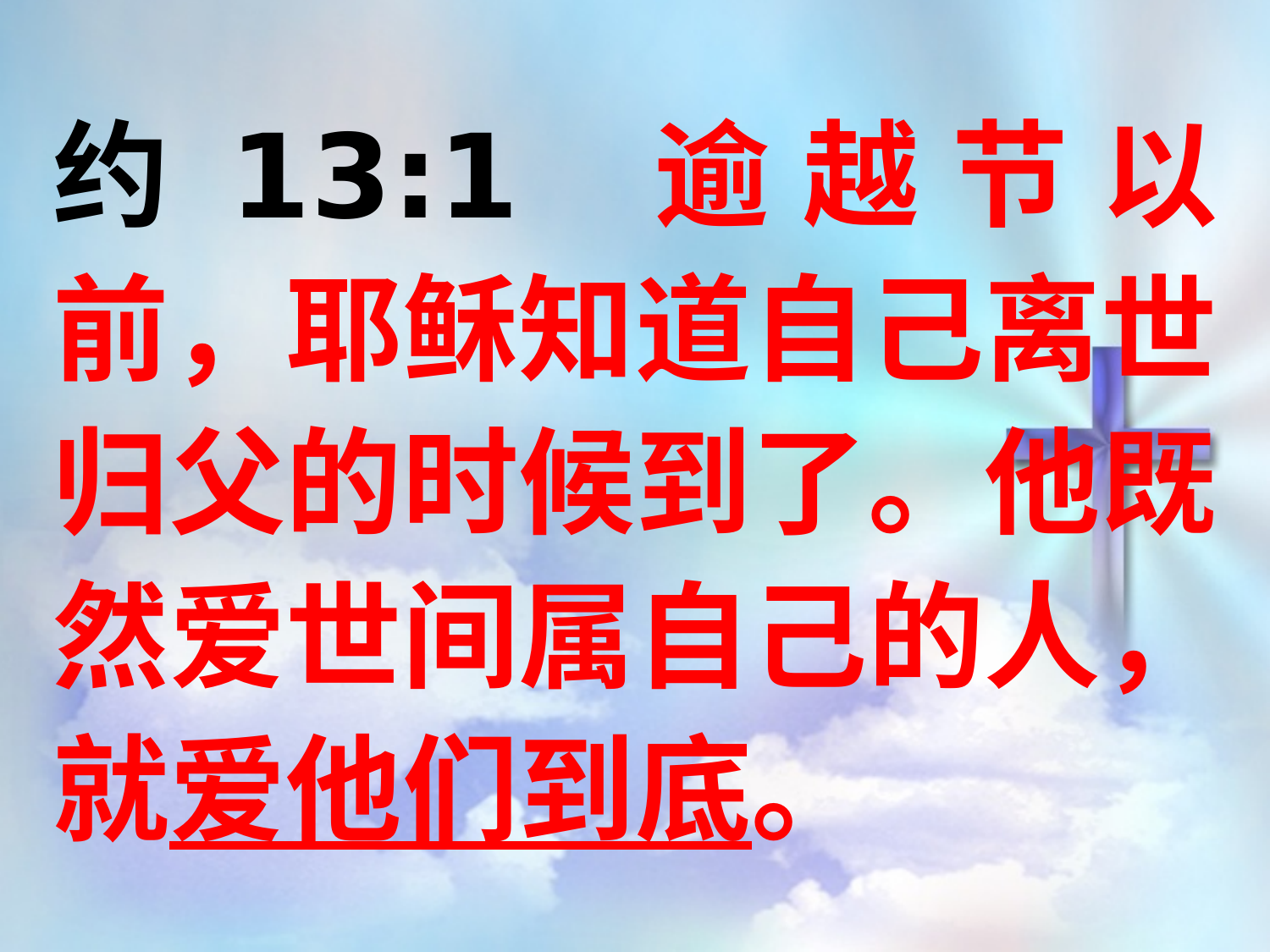

约13:1 逾越节以前，耶稣知道自己离世归父的时候到了。他既然爱世间属自己的人，就爱他们到底。